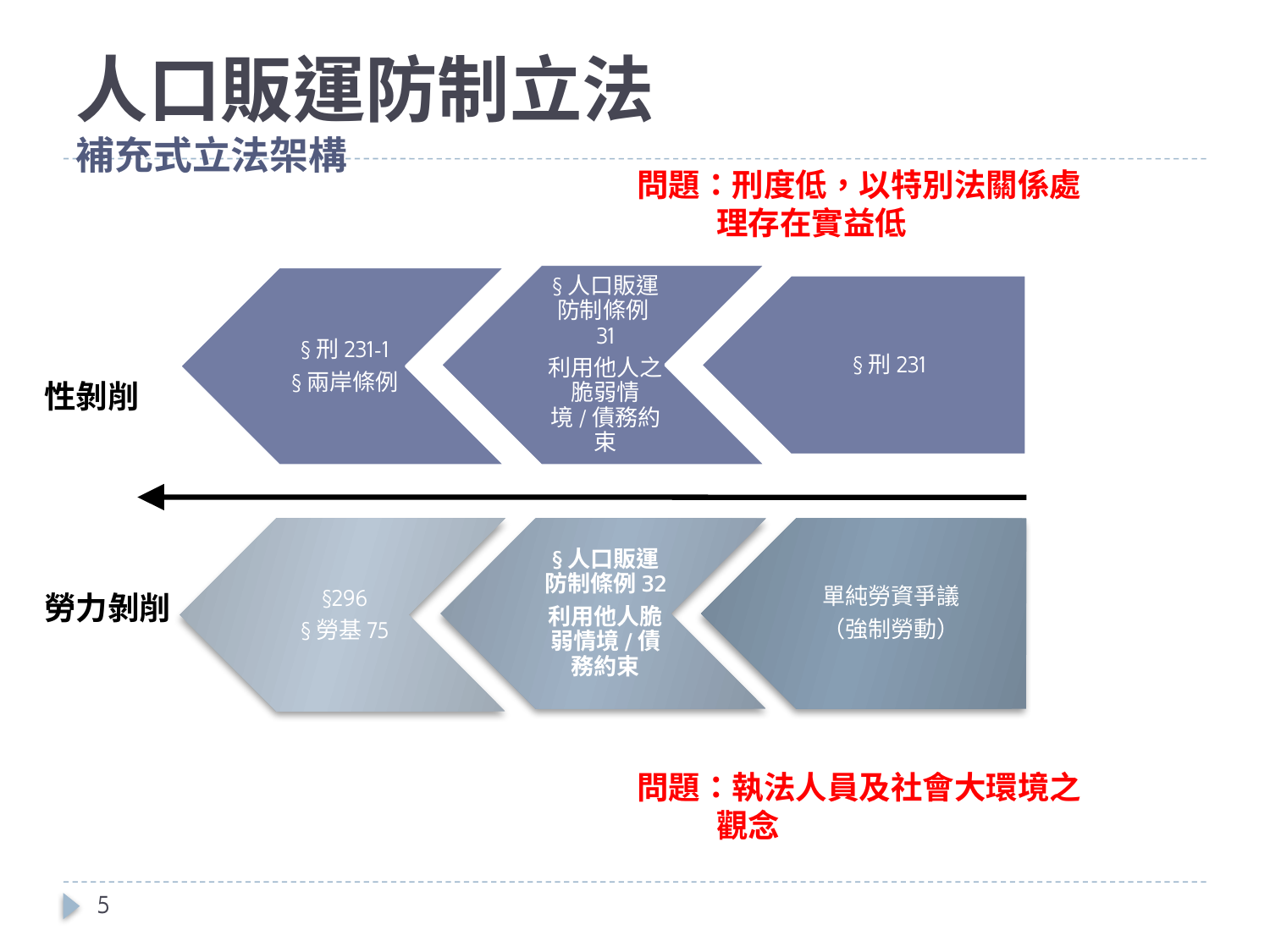

人口販運防制立法
補充式立法架構
§刑231
§人口販運防制條例31
利用他人之脆弱情境/債務約束
§刑231-1
§兩岸條例
問題：刑度低，以特別法關係處
          理存在實益低
性剝削
單純勞資爭議
（強制勞動）
§人口販運防制條例32
利用他人脆弱情境/債務約束
§296
§勞基75
勞力剝削
問題：執法人員及社會大環境之
          觀念

5